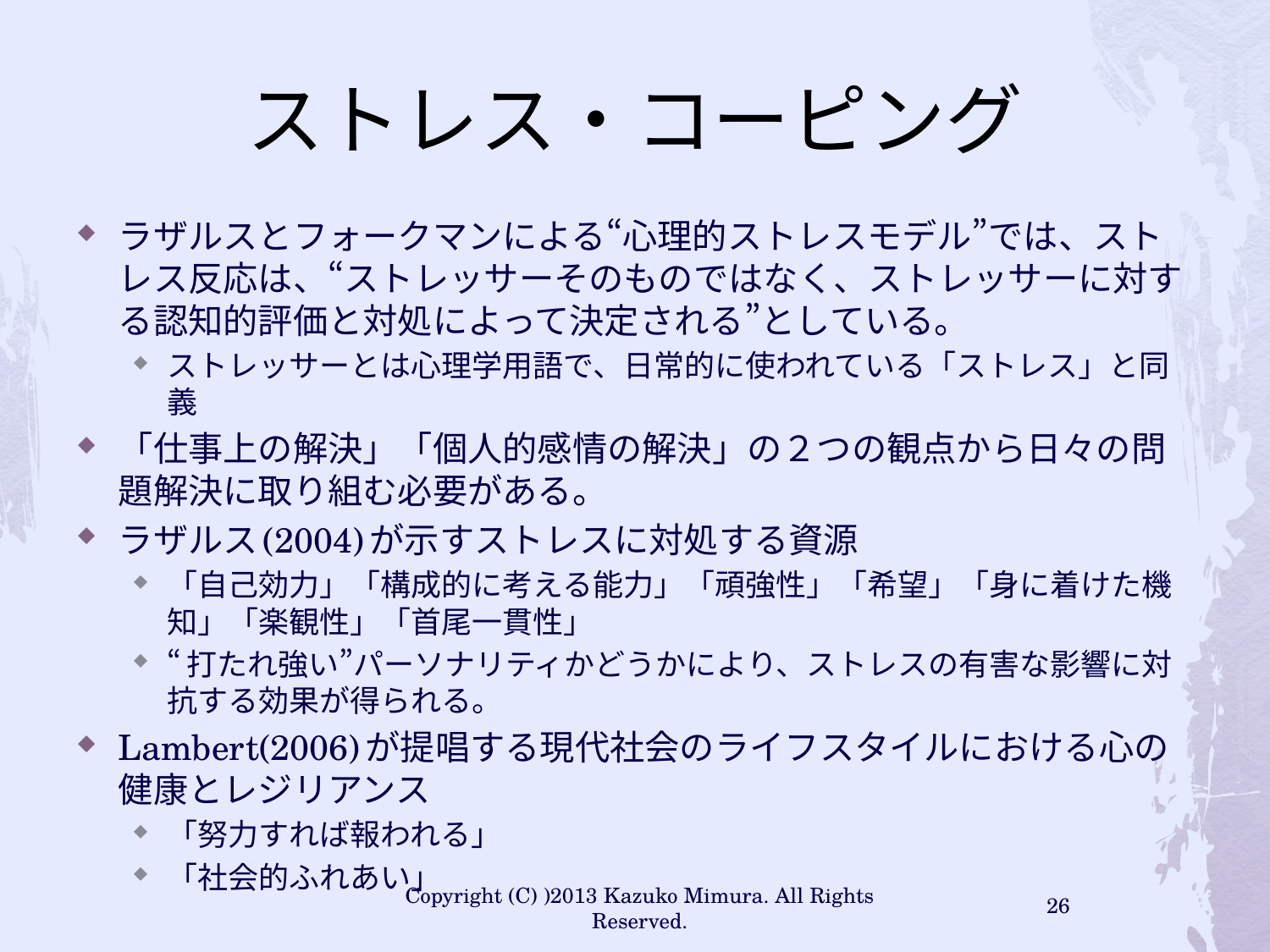

# ストレス・コーピング
ラザルスとフォークマンによる“心理的ストレスモデル”では、ストレス反応は、“ストレッサーそのものではなく、ストレッサーに対する認知的評価と対処によって決定される”としている。
ストレッサーとは心理学用語で、日常的に使われている「ストレス」と同義
「仕事上の解決」「個人的感情の解決」の２つの観点から日々の問題解決に取り組む必要がある。
ラザルス(2004)が示すストレスに対処する資源
「自己効力」「構成的に考える能力」「頑強性」「希望」「身に着けた機知」「楽観性」「首尾一貫性」
“打たれ強い”パーソナリティかどうかにより、ストレスの有害な影響に対抗する効果が得られる。
Lambert(2006)が提唱する現代社会のライフスタイルにおける心の健康とレジリアンス
「努力すれば報われる」
「社会的ふれあい」

Copyright (C) )2013 Kazuko Mimura. All Rights Reserved.
26